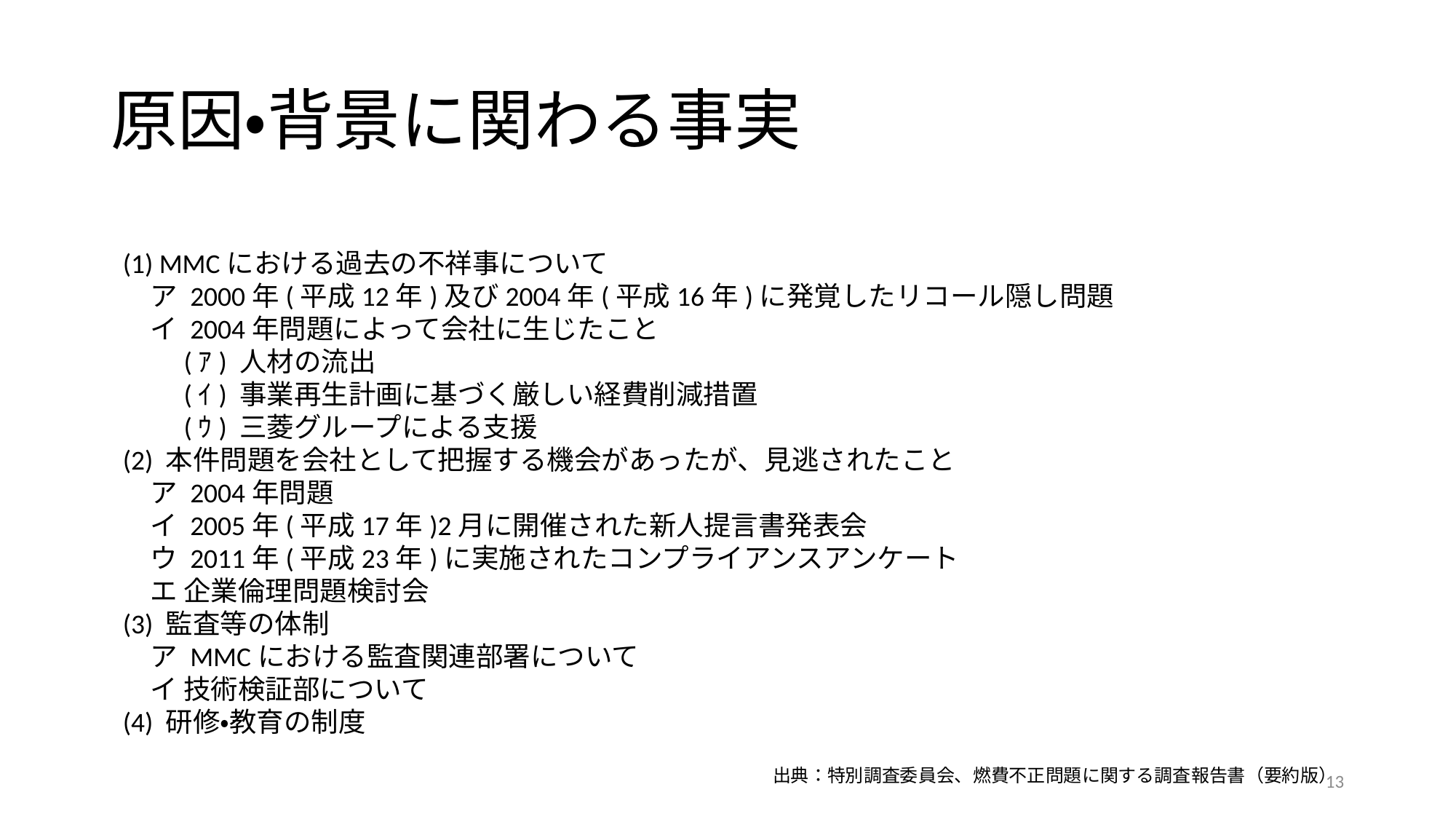

# 原因・背景に関わる事実
(1) MMCにおける過去の不祥事について
　ア 2000年(平成12年)及び2004年(平成16年)に発覚したリコール隠し問題
　イ 2004年問題によって会社に生じたこと
　　(ｱ) 人材の流出
　　(ｲ) 事業再生計画に基づく厳しい経費削減措置
　　(ｳ) 三菱グループによる支援
(2) 本件問題を会社として把握する機会があったが、見逃されたこと
　ア 2004年問題
　イ 2005年(平成17年)2月に開催された新人提言書発表会
　ウ 2011年(平成23年)に実施されたコンプライアンスアンケート
　エ 企業倫理問題検討会
(3) 監査等の体制
　ア MMCにおける監査関連部署について
　イ 技術検証部について
(4) 研修・教育の制度
出典：特別調査委員会、燃費不正問題に関する調査報告書（要約版）
13